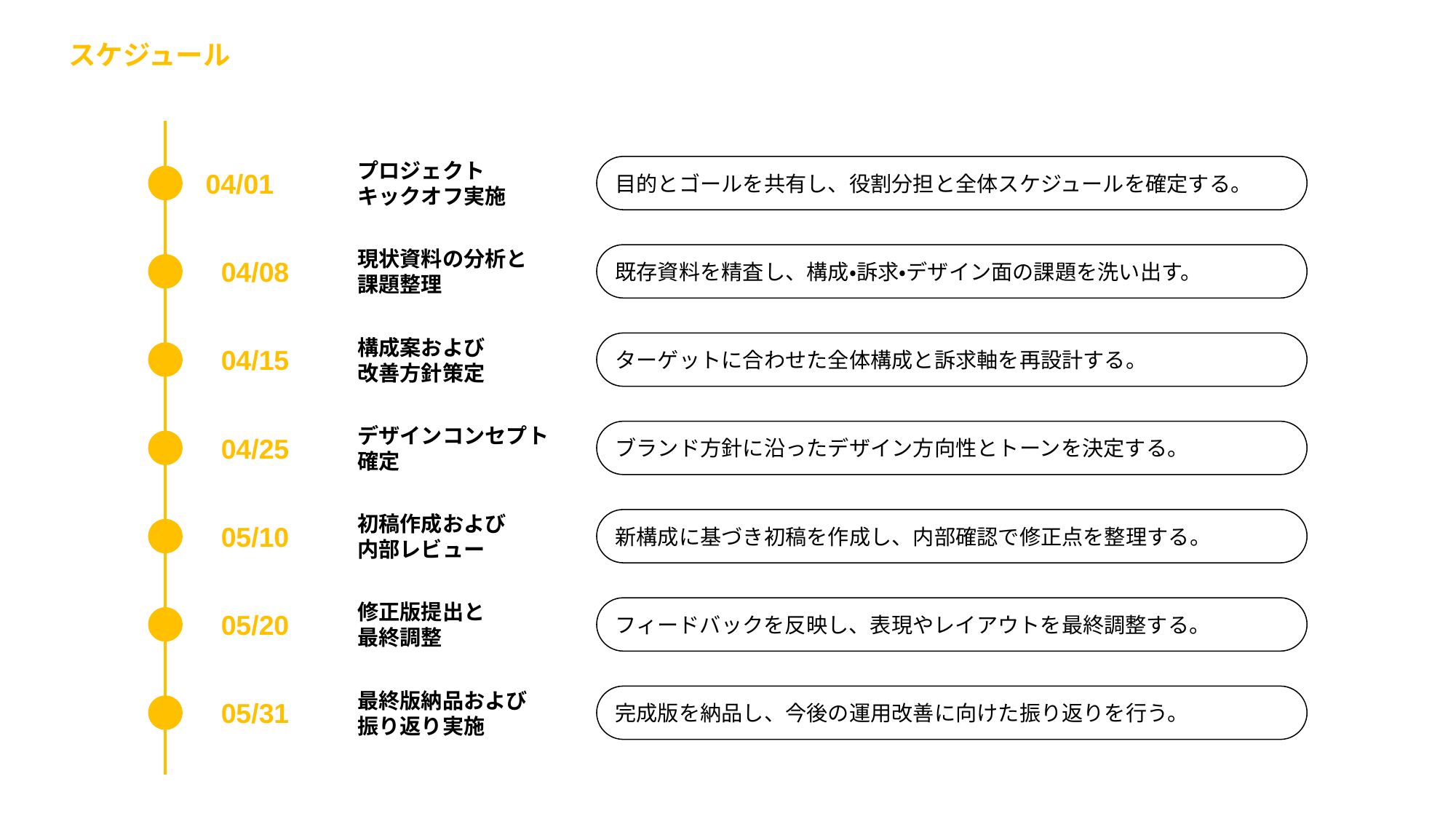

スケジュール
04/01
プロジェクト
キックオフ実施
目的とゴールを共有し、役割分担と全体スケジュールを確定する。

04/08
現状資料の分析と
課題整理
既存資料を精査し、構成・訴求・デザイン面の課題を洗い出す。

04/15
構成案および
改善方針策定
ターゲットに合わせた全体構成と訴求軸を再設計する。

04/25
デザインコンセプト
確定
ブランド方針に沿ったデザイン方向性とトーンを決定する。

05/10
初稿作成および
内部レビュー
新構成に基づき初稿を作成し、内部確認で修正点を整理する。

05/20
修正版提出と
最終調整
フィードバックを反映し、表現やレイアウトを最終調整する。

05/31
最終版納品および
振り返り実施
完成版を納品し、今後の運用改善に向けた振り返りを行う。